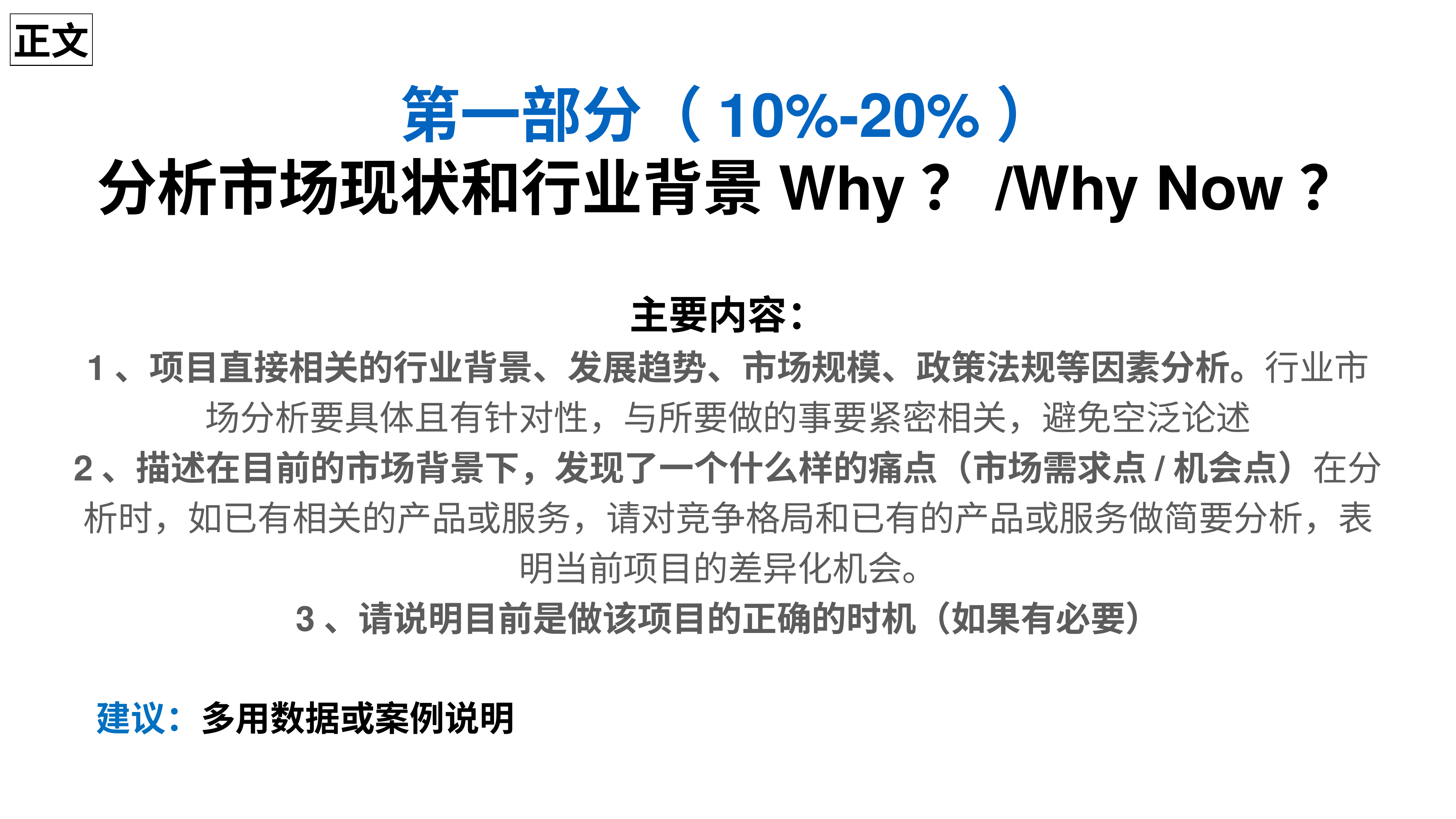

正文
第一部分（10%-20%）
分析市场现状和行业背景Why？/Why Now？
主要内容：
1、项目直接相关的行业背景、发展趋势、市场规模、政策法规等因素分析。行业市场分析要具体且有针对性，与所要做的事要紧密相关，避免空泛论述
2、描述在目前的市场背景下，发现了一个什么样的痛点（市场需求点/机会点）在分析时，如已有相关的产品或服务，请对竞争格局和已有的产品或服务做简要分析，表明当前项目的差异化机会。
3、请说明目前是做该项目的正确的时机（如果有必要）
建议：多用数据或案例说明